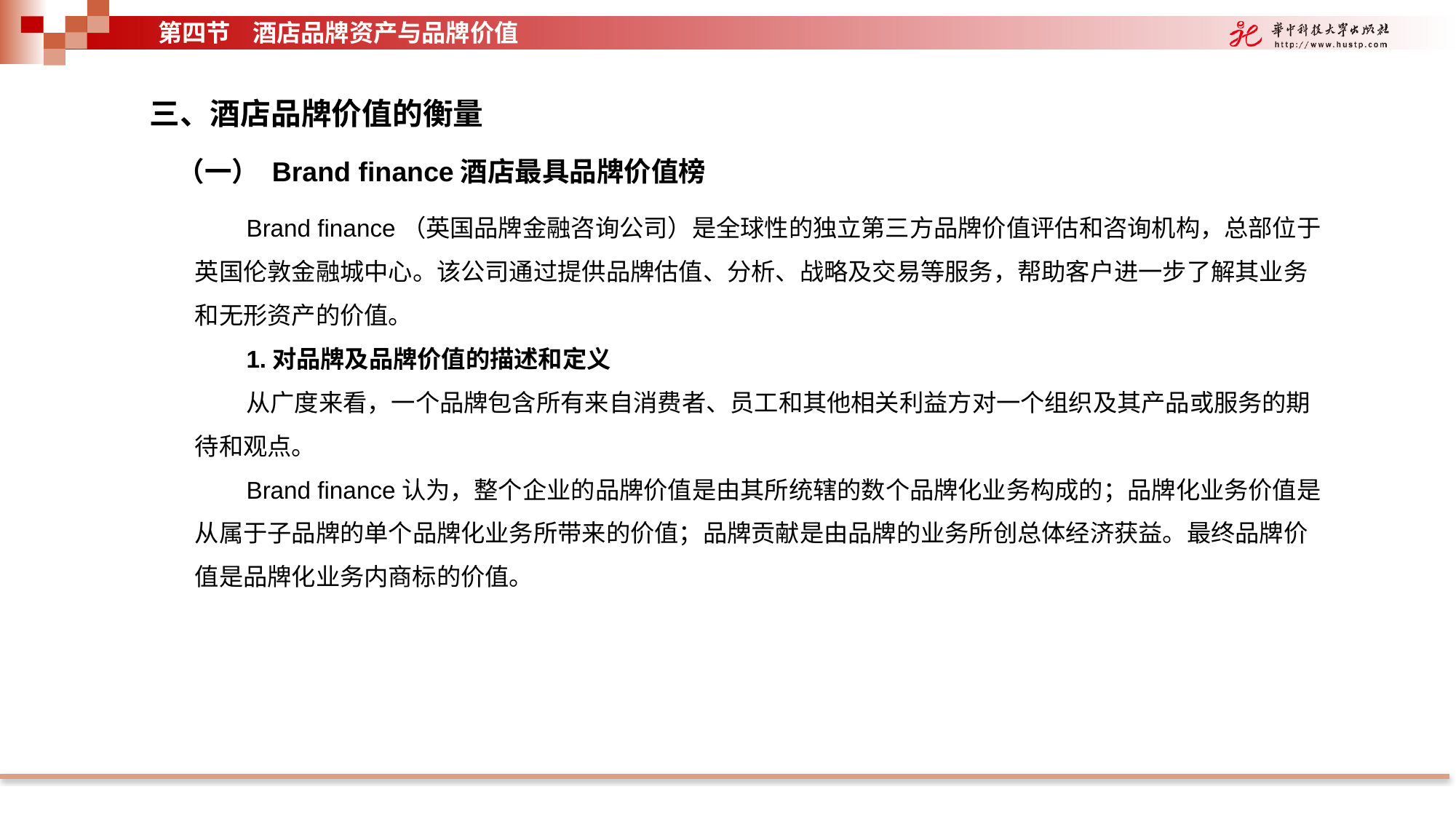

第四节    酒店品牌资产与品牌价值
三、酒店品牌价值的衡量
（一） Brand finance酒店最具品牌价值榜
Brand finance（英国品牌金融咨询公司）是全球性的独立第三方品牌价值评估和咨询机构，总部位于英国伦敦金融城中心。该公司通过提供品牌估值、分析、战略及交易等服务，帮助客户进一步了解其业务和无形资产的价值。
1.对品牌及品牌价值的描述和定义
从广度来看，一个品牌包含所有来自消费者、员工和其他相关利益方对一个组织及其产品或服务的期待和观点。
Brand finance认为，整个企业的品牌价值是由其所统辖的数个品牌化业务构成的；品牌化业务价值是从属于子品牌的单个品牌化业务所带来的价值；品牌贡献是由品牌的业务所创总体经济获益。最终品牌价值是品牌化业务内商标的价值。